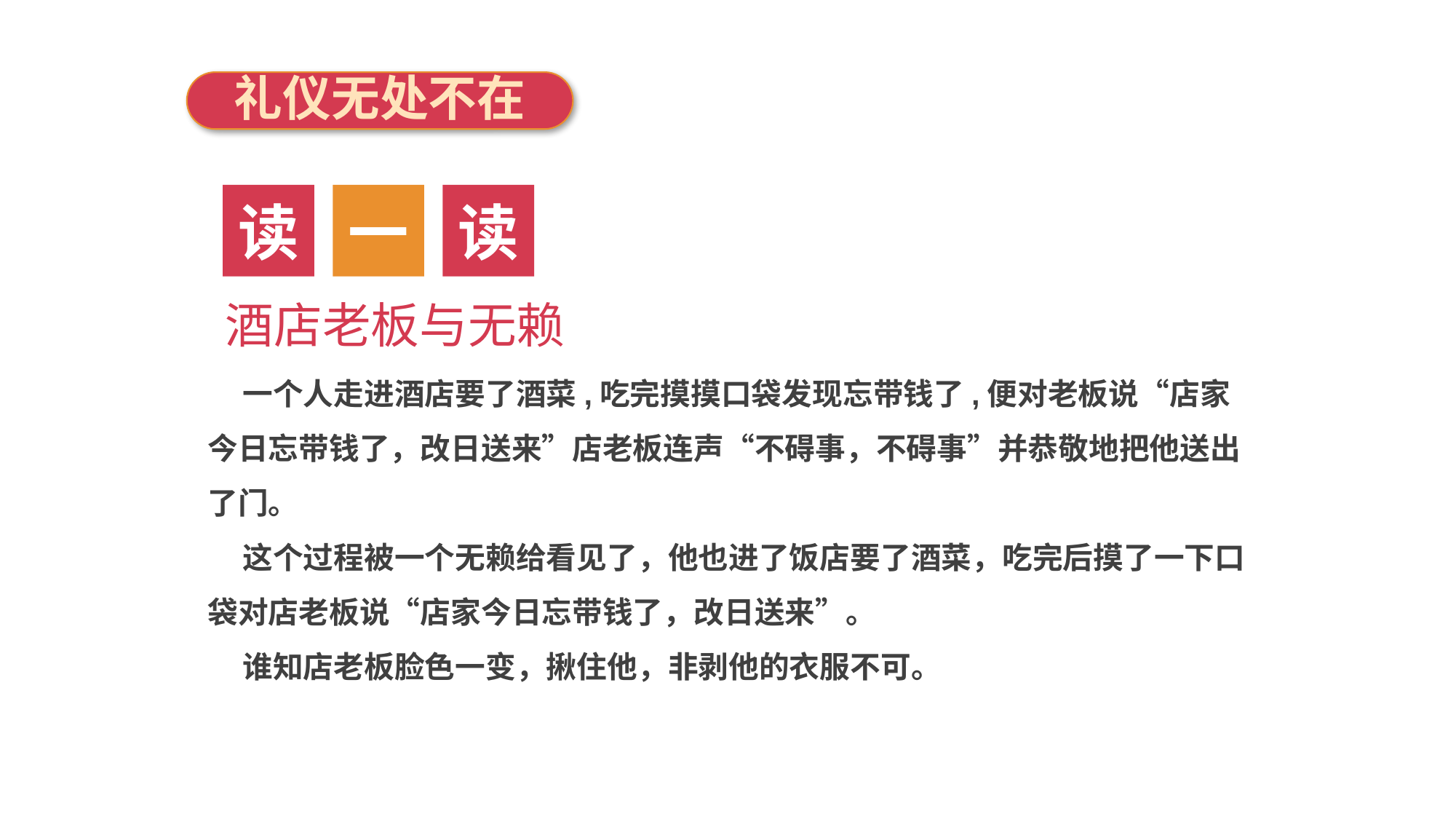

礼仪无处不在

读
一
读
酒店老板与无赖
    一个人走进酒店要了酒菜,吃完摸摸口袋发现忘带钱了,便对老板说“店家今日忘带钱了，改日送来”店老板连声“不碍事，不碍事”并恭敬地把他送出了门。
    这个过程被一个无赖给看见了，他也进了饭店要了酒菜，吃完后摸了一下口袋对店老板说“店家今日忘带钱了，改日送来”。
    谁知店老板脸色一变，揪住他，非剥他的衣服不可。